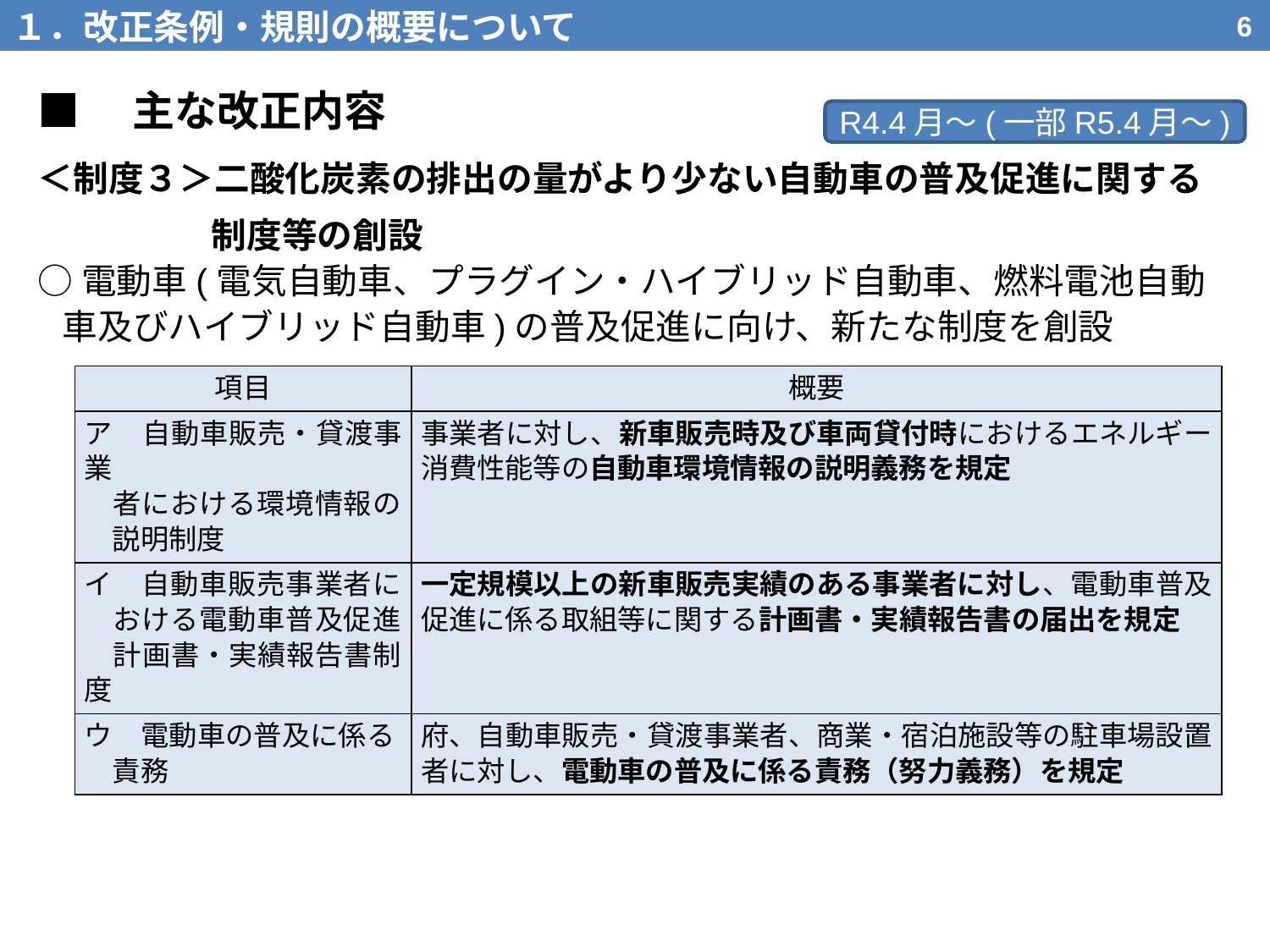

１．改正条例・規則の概要について
6
■　主な改正内容
R4.4月～(一部R5.4月～)
＜制度３＞二酸化炭素の排出の量がより少ない自動車の普及促進に関する制度等の創設
○電動車(電気自動車、プラグイン・ハイブリッド自動車、燃料電池自動車及びハイブリッド自動車)の普及促進に向け、新たな制度を創設
| 項目 | 概要 |
| --- | --- |
| ア　自動車販売・貸渡事業 　者における環境情報の 　説明制度 | 事業者に対し、新車販売時及び車両貸付時におけるエネルギー消費性能等の自動車環境情報の説明義務を規定 |
| イ　自動車販売事業者に 　おける電動車普及促進 　計画書・実績報告書制度 | 一定規模以上の新車販売実績のある事業者に対し、電動車普及促進に係る取組等に関する計画書・実績報告書の届出を規定 |
| ウ　電動車の普及に係る 　責務 | 府、自動車販売・貸渡事業者、商業・宿泊施設等の駐車場設置者に対し、電動車の普及に係る責務（努力義務）を規定 |